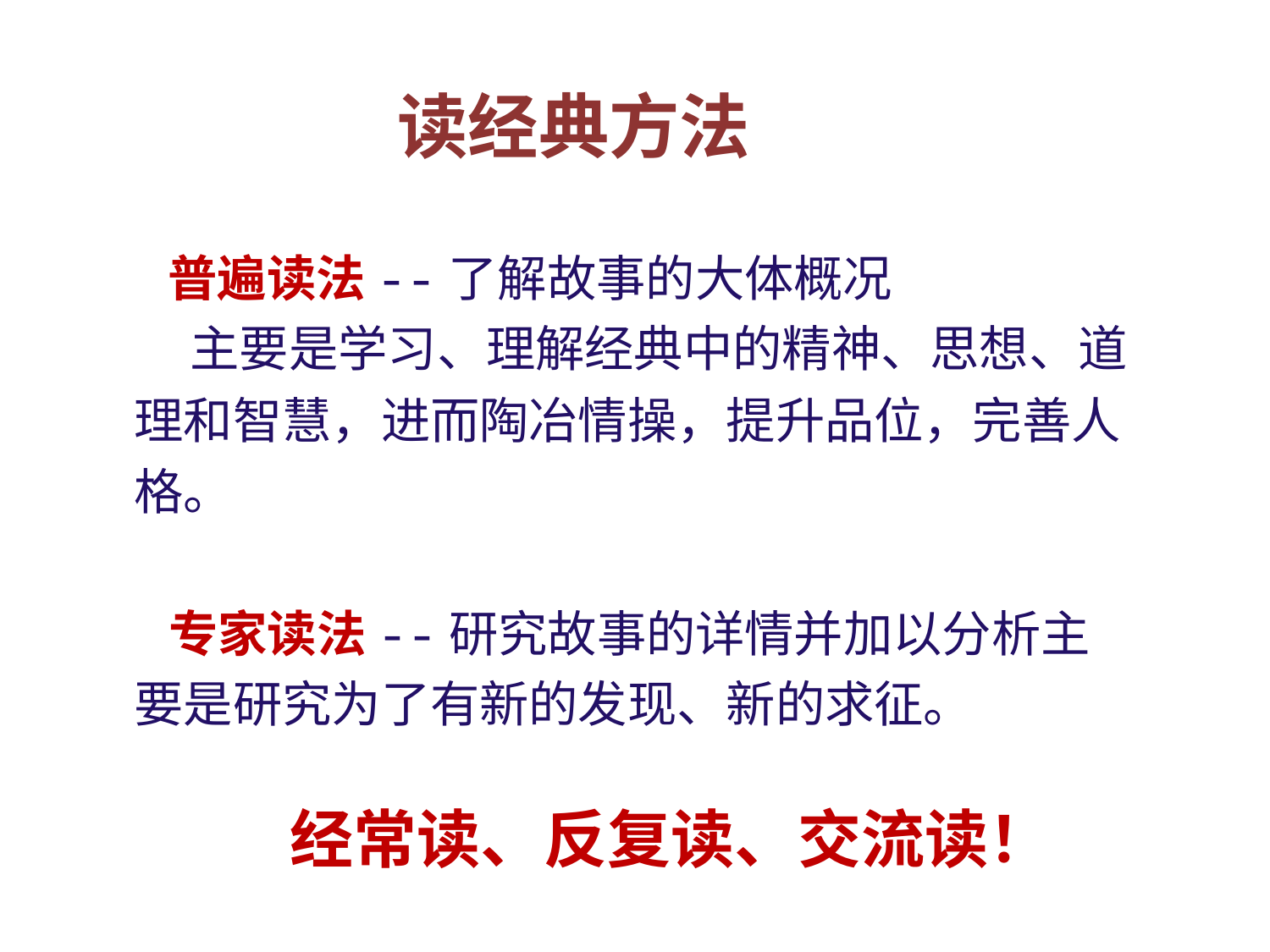

读经典方法
  普遍读法--了解故事的大体概况
    主要是学习、理解经典中的精神、思想、道理和智慧，进而陶冶情操，提升品位，完善人格。

  专家读法--研究故事的详情并加以分析主要是研究为了有新的发现、新的求征。
经常读、反复读、交流读！